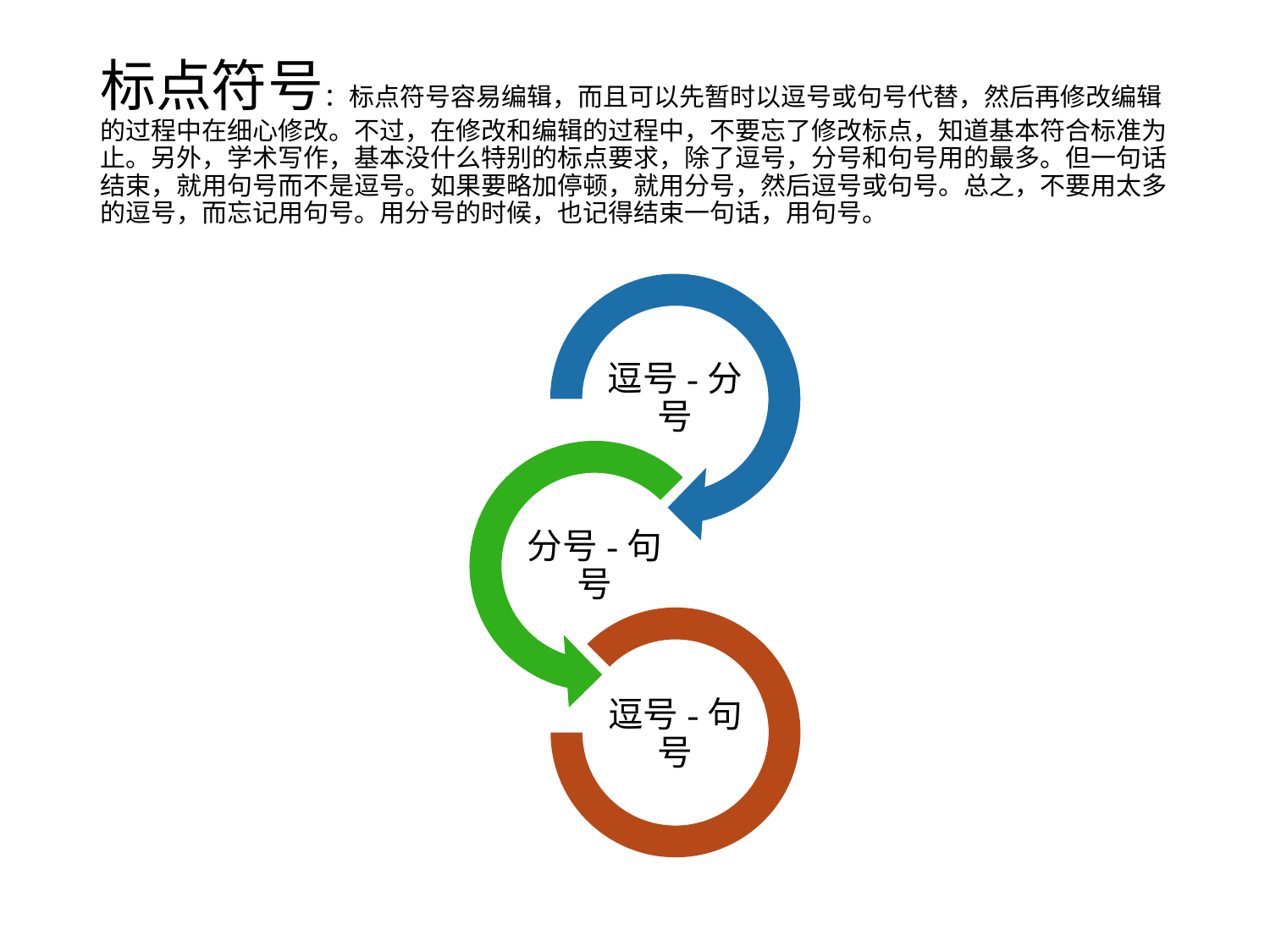

# 标点符号：标点符号容易编辑，而且可以先暂时以逗号或句号代替，然后再修改编辑的过程中在细心修改。不过，在修改和编辑的过程中，不要忘了修改标点，知道基本符合标准为止。另外，学术写作，基本没什么特别的标点要求，除了逗号，分号和句号用的最多。但一句话结束，就用句号而不是逗号。如果要略加停顿，就用分号，然后逗号或句号。总之，不要用太多的逗号，而忘记用句号。用分号的时候，也记得结束一句话，用句号。
逗号-分号
分号-句号
逗号-句号